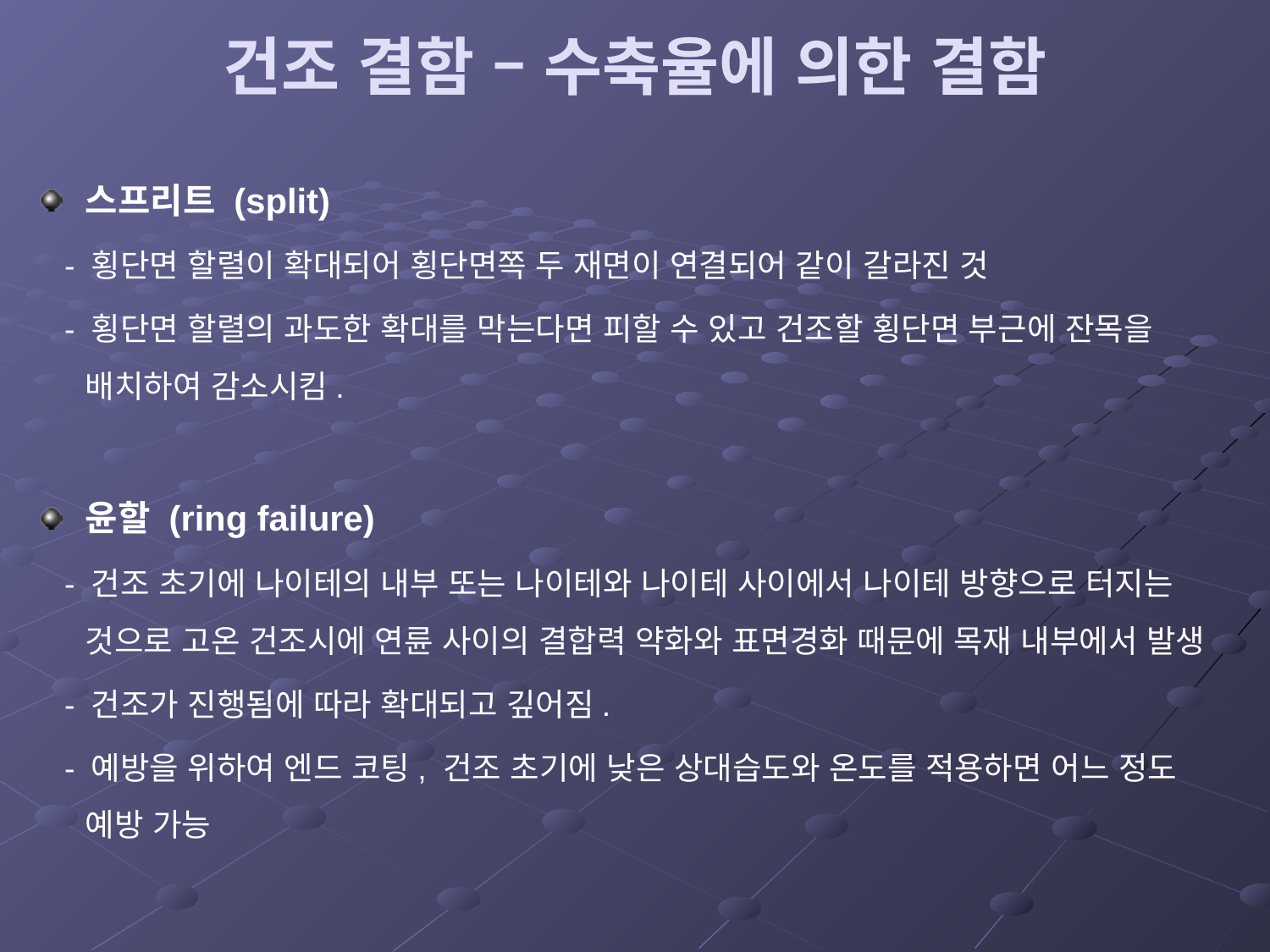

# 건조 결함 – 수축율에 의한 결함
스프리트 (split)
   - 횡단면 할렬이 확대되어 횡단면쪽 두 재면이 연결되어 같이 갈라진 것
   - 횡단면 할렬의 과도한 확대를 막는다면 피할 수 있고 건조할 횡단면 부근에 잔목을 배치하여 감소시킴.

윤할 (ring failure)
   - 건조 초기에 나이테의 내부 또는 나이테와 나이테 사이에서 나이테 방향으로 터지는 것으로 고온 건조시에 연륜 사이의 결합력 약화와 표면경화 때문에 목재 내부에서 발생
   - 건조가 진행됨에 따라 확대되고 깊어짐.
   - 예방을 위하여 엔드 코팅, 건조 초기에 낮은 상대습도와 온도를 적용하면 어느 정도 예방 가능